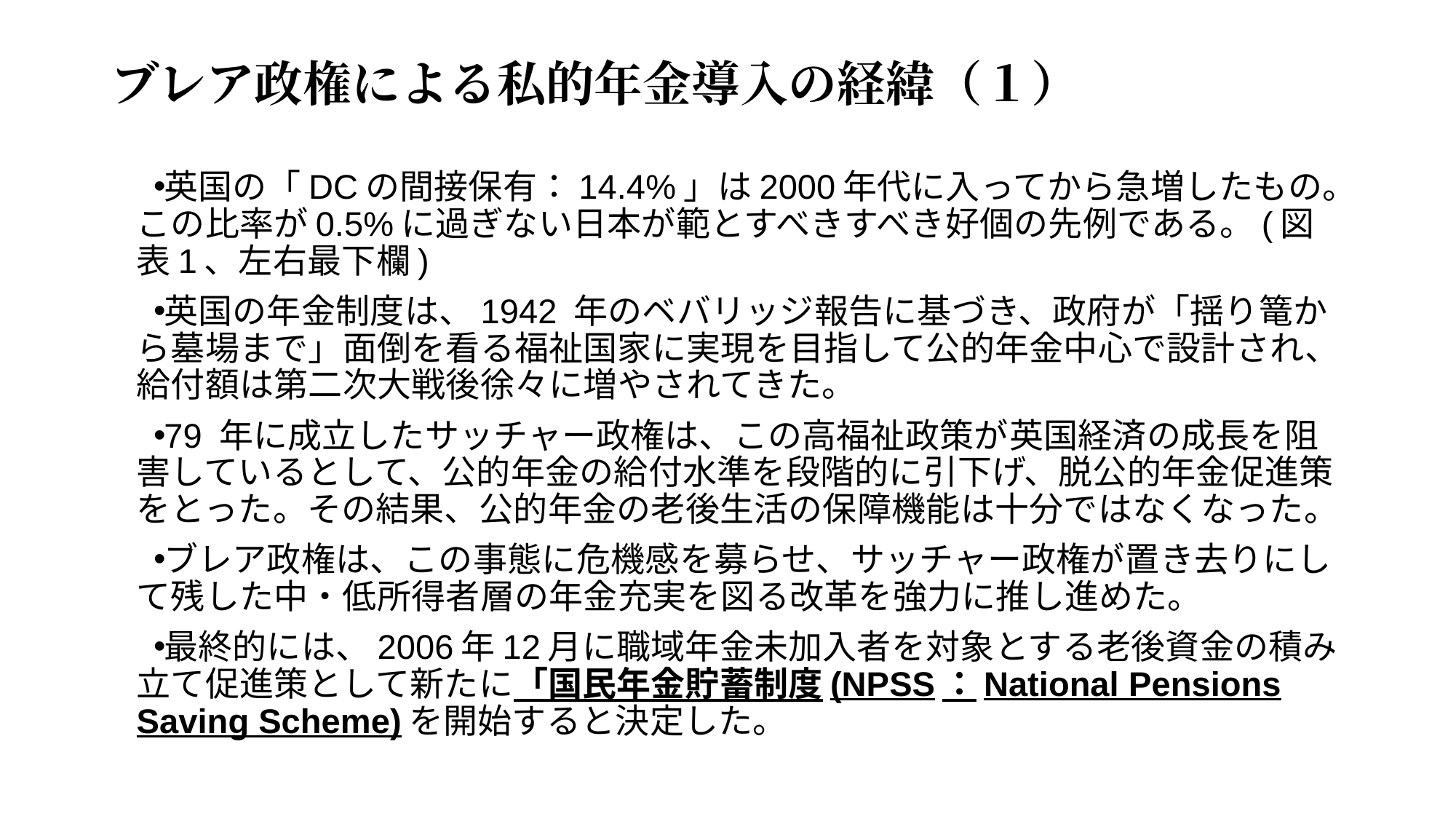

# ブレア政権による私的年金導入の経緯（１）

英国の「DCの間接保有：14.4%」は2000年代に入ってから急増したもの。この比率が0.5%に過ぎない日本が範とすべきすべき好個の先例である。(図表1、左右最下欄)
英国の年金制度は、1942 年のベバリッジ報告に基づき、政府が「揺り篭から墓場まで」面倒を看る福祉国家に実現を目指して公的年金中心で設計され、給付額は第二次大戦後徐々に増やされてきた。
79 年に成立したサッチャー政権は、この高福祉政策が英国経済の成長を阻害しているとして、公的年金の給付水準を段階的に引下げ、脱公的年金促進策をとった。その結果、公的年金の老後生活の保障機能は十分ではなくなった。
ブレア政権は、この事態に危機感を募らせ、サッチャー政権が置き去りにして残した中・低所得者層の年金充実を図る改革を強力に推し進めた。
最終的には、2006年12月に職域年金未加入者を対象とする老後資金の積み立て促進策として新たに「国民年金貯蓄制度(NPSS：National Pensions Saving Scheme)を開始すると決定した。